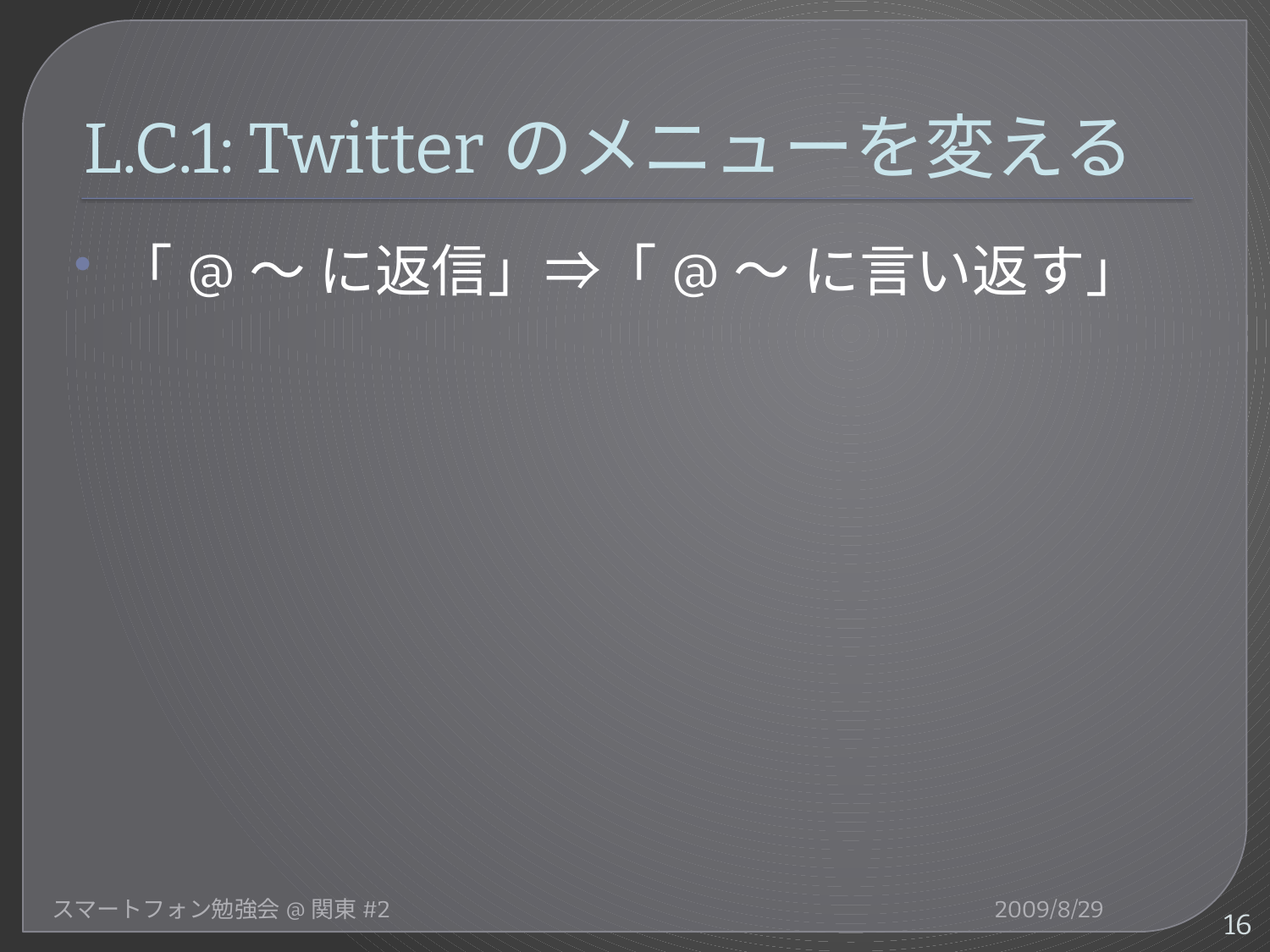

# L.C.1: Twitterのメニューを変える
「@～ に返信」⇒「@～ に言い返す」
スマートフォン勉強会@関東#2
2009/8/29
16